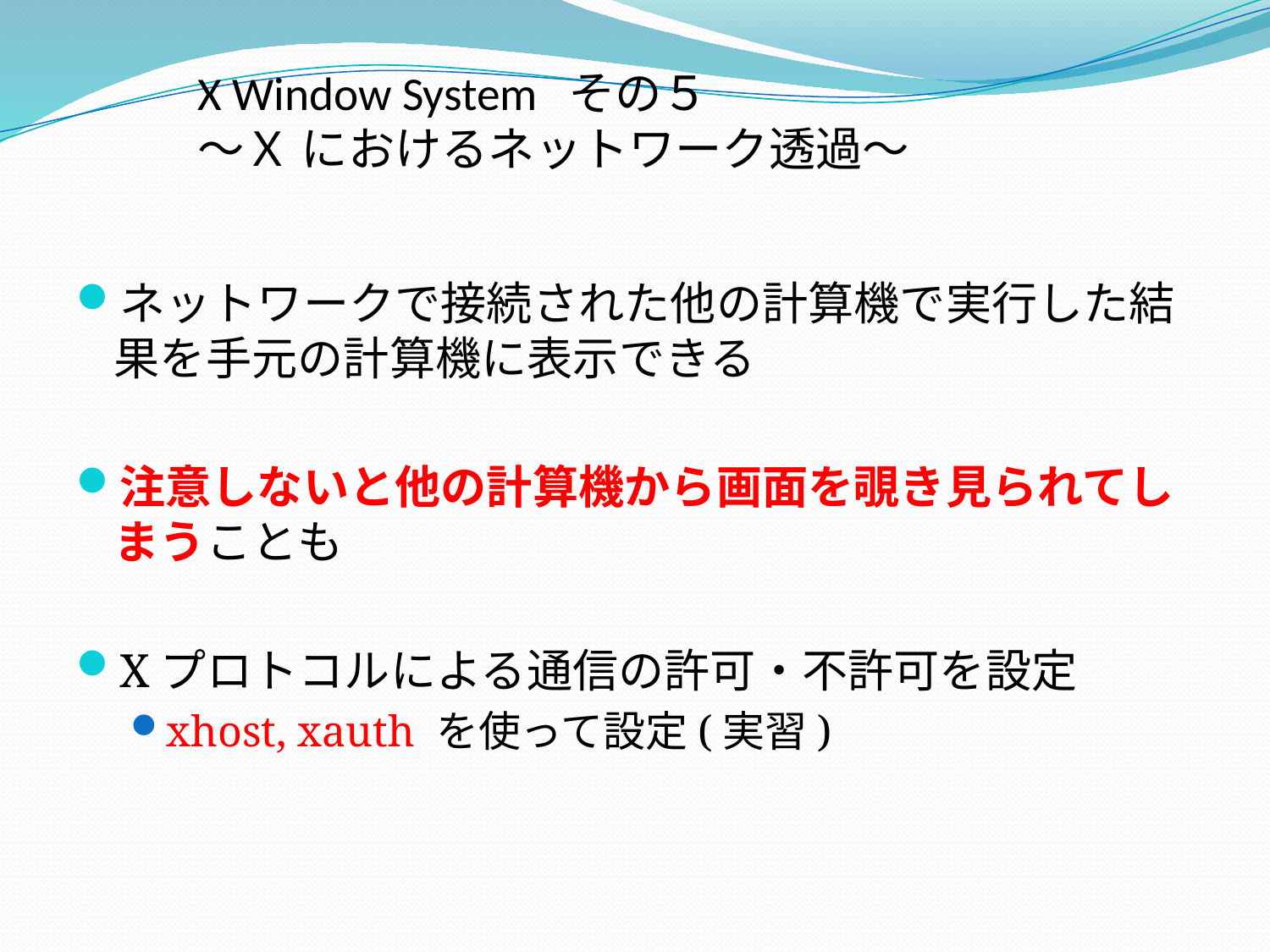

# X Window System  その５ ～Ｘ におけるネットワーク透過～
ネットワークで接続された他の計算機で実行した結果を手元の計算機に表示できる

注意しないと他の計算機から画面を覗き見られてしまうことも

Xプロトコルによる通信の許可・不許可を設定
xhost, xauth を使って設定(実習)